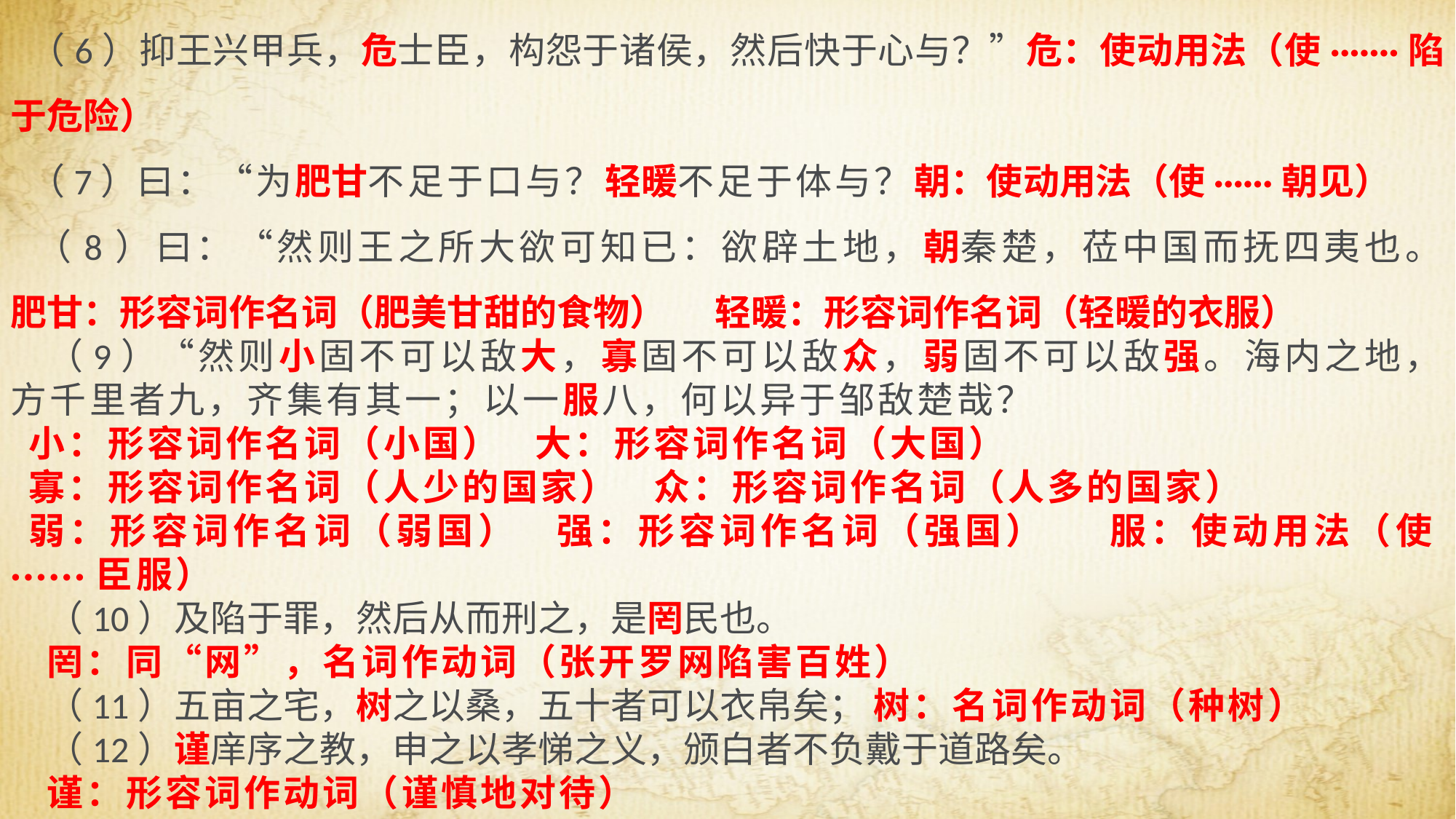

（6）抑王兴甲兵，危士臣，构怨于诸侯，然后快于心与？”危：使动用法（使·······陷于危险）
（7）曰：“为肥甘不足于口与？轻暖不足于体与？朝：使动用法（使······朝见）
（8）曰：“然则王之所大欲可知已：欲辟土地，朝秦楚，莅中国而抚四夷也。肥甘：形容词作名词（肥美甘甜的食物）      轻暖：形容词作名词（轻暖的衣服）
（9）“然则小固不可以敌大，寡固不可以敌众，弱固不可以敌强。海内之地，方千里者九，齐集有其一；以一服八，何以异于邹敌楚哉？
小：形容词作名词（小国）   大：形容词作名词（大国）
寡：形容词作名词（人少的国家）   众：形容词作名词（人多的国家）
弱：形容词作名词（弱国）   强：形容词作名词（强国）     服：使动用法（使······臣服）
（10）及陷于罪，然后从而刑之，是罔民也。
罔：同“网”，名词作动词（张开罗网陷害百姓）
（11）五亩之宅，树之以桑，五十者可以衣帛矣； 树：名词作动词（种树）
（12）谨庠序之教，申之以孝悌之义，颁白者不负戴于道路矣。
谨：形容词作动词（谨慎地对待）